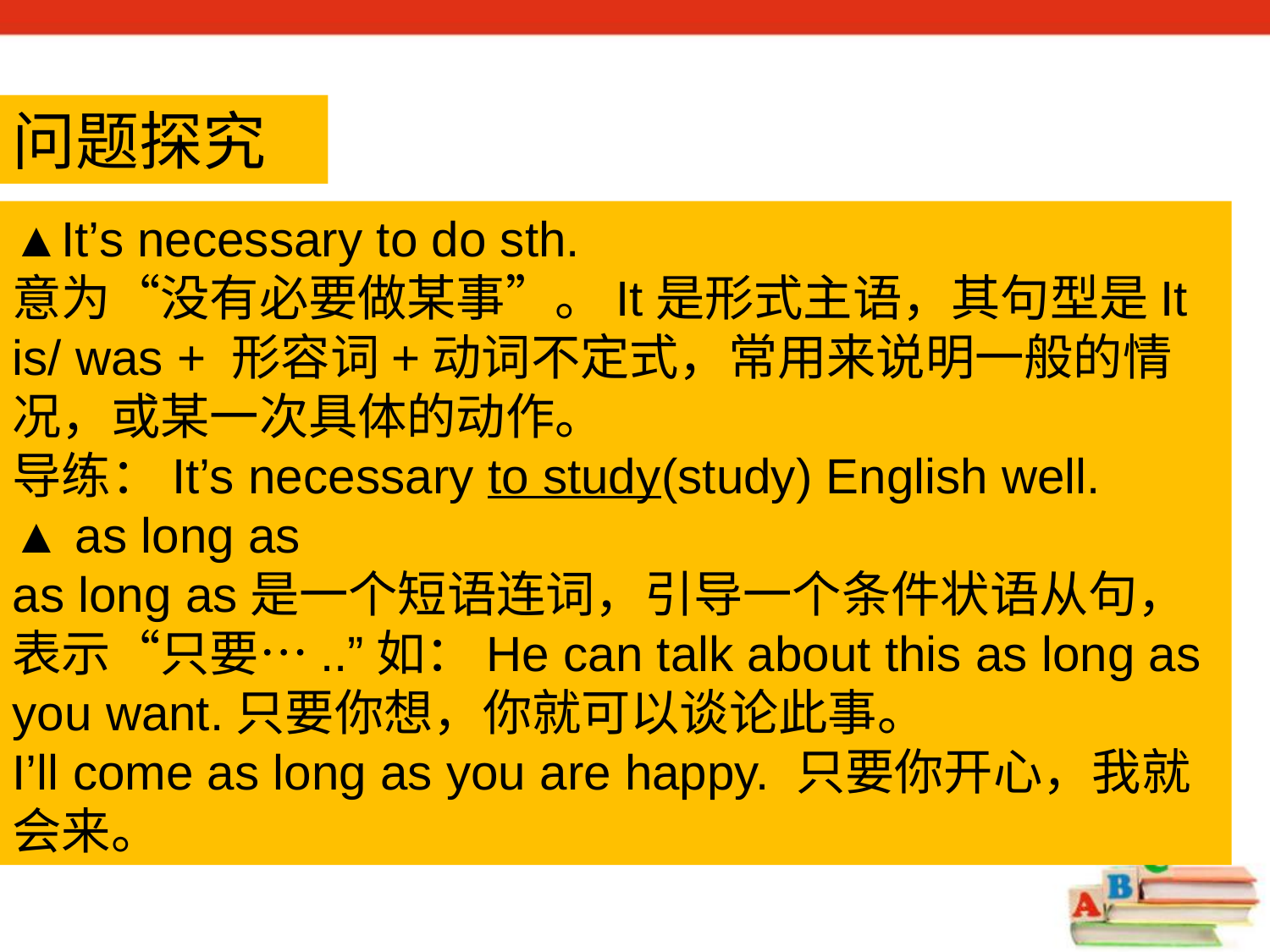

问题探究
▲It’s necessary to do sth.
意为“没有必要做某事”。It是形式主语，其句型是It is/ was + 形容词+动词不定式，常用来说明一般的情况，或某一次具体的动作。
导练：It’s necessary to study(study) English well.
▲ as long as
as long as是一个短语连词，引导一个条件状语从句，表示“只要…..”如：He can talk about this as long as you want.只要你想，你就可以谈论此事。
I’ll come as long as you are happy. 只要你开心，我就会来。